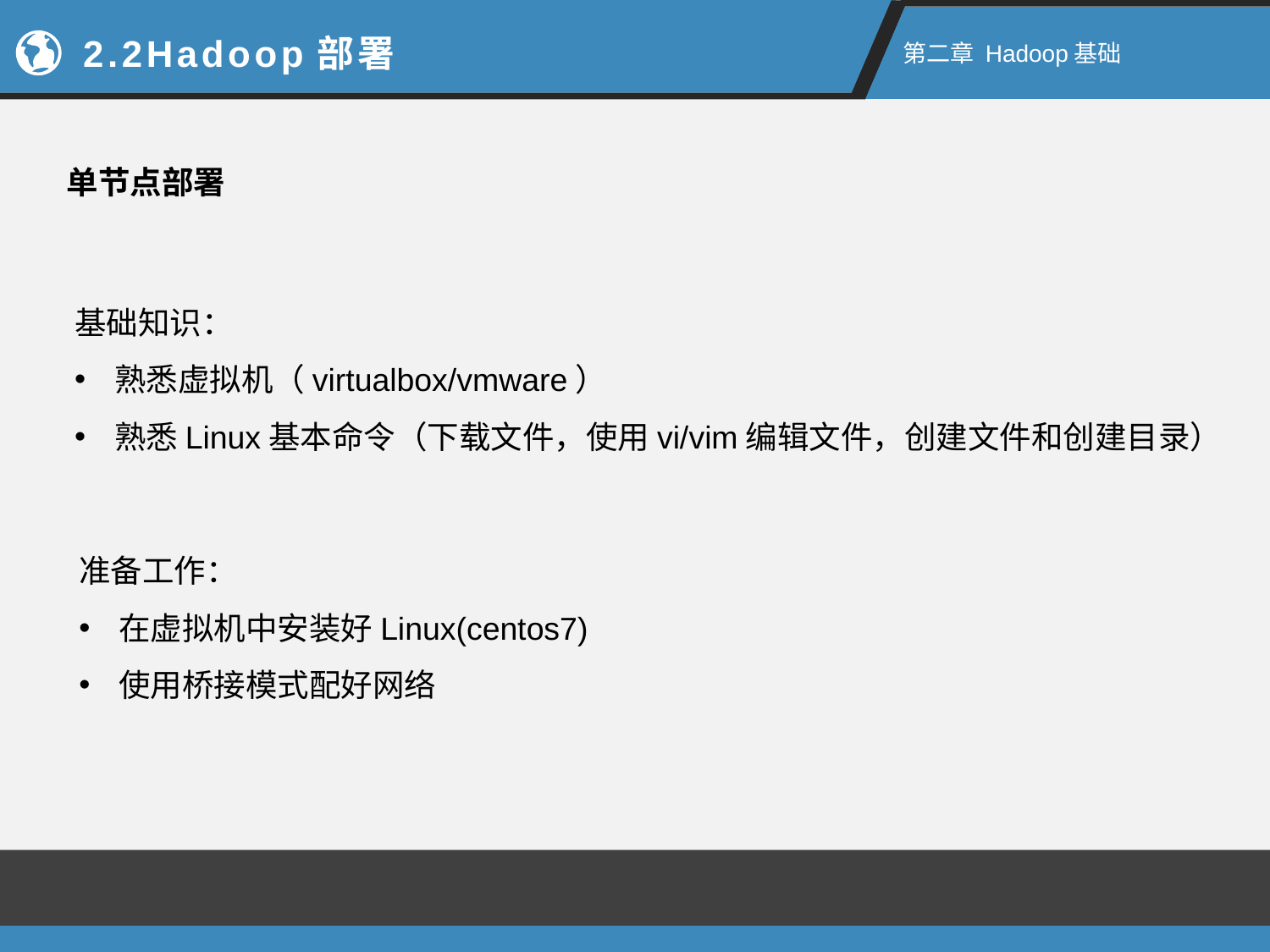

2.2Hadoop部署

第二章 Hadoop基础
单节点部署
基础知识：
熟悉虚拟机（virtualbox/vmware）
熟悉Linux基本命令（下载文件，使用vi/vim编辑文件，创建文件和创建目录）
准备工作：
在虚拟机中安装好Linux(centos7)
使用桥接模式配好网络